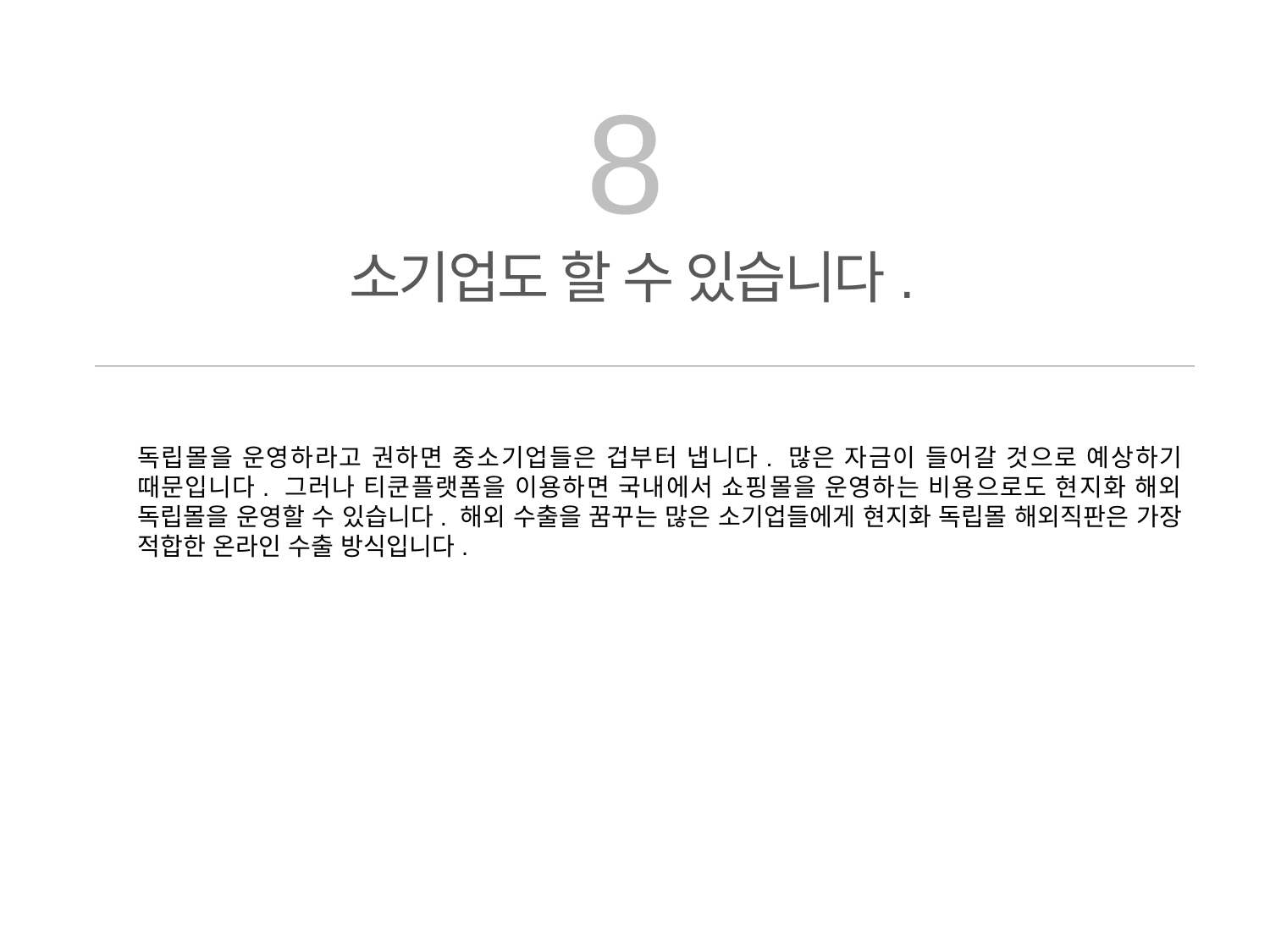

8
소기업도 할 수 있습니다.
독립몰을 운영하라고 권하면 중소기업들은 겁부터 냅니다. 많은 자금이 들어갈 것으로 예상하기 때문입니다. 그러나 티쿤플랫폼을 이용하면 국내에서 쇼핑몰을 운영하는 비용으로도 현지화 해외 독립몰을 운영할 수 있습니다. 해외 수출을 꿈꾸는 많은 소기업들에게 현지화 독립몰 해외직판은 가장 적합한 온라인 수출 방식입니다.